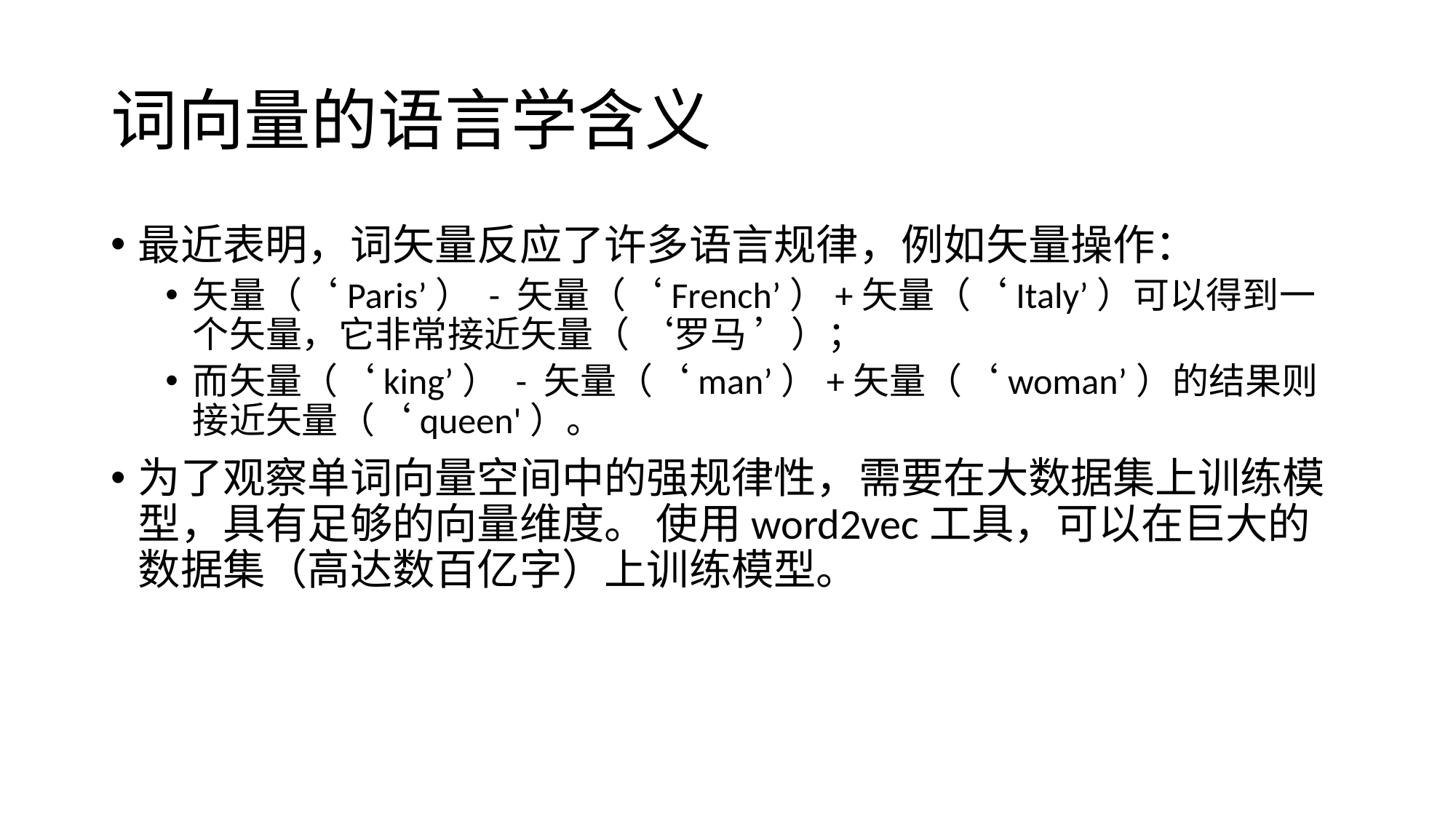

# 词向量的语言学含义
最近表明，词矢量反应了许多语言规律，例如矢量操作：
矢量（‘Paris’） - 矢量（‘French’）+矢量（‘Italy’）可以得到一个矢量，它非常接近矢量（ ‘罗马 ’）；
而矢量（‘king’） - 矢量（‘man’）+矢量（‘woman’）的结果则接近矢量（‘queen'）。
为了观察单词向量空间中的强规律性，需要在大数据集上训练模型，具有足够的向量维度。 使用word2vec工具，可以在巨大的数据集（高达数百亿字）上训练模型。